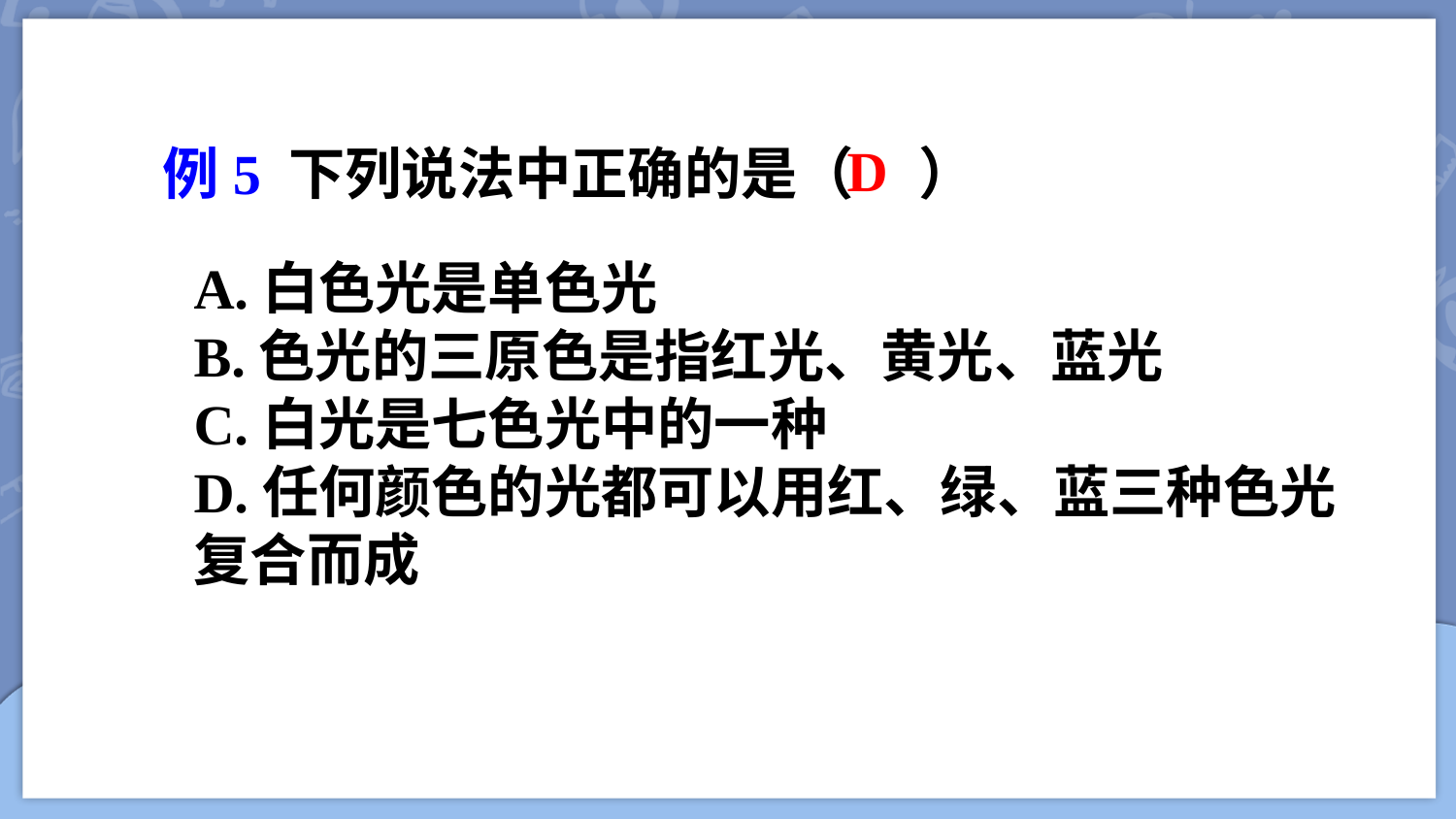

D
例5 下列说法中正确的是（     ）
A.白色光是单色光
B.色光的三原色是指红光、黄光、蓝光
C.白光是七色光中的一种
D.任何颜色的光都可以用红、绿、蓝三种色光复合而成